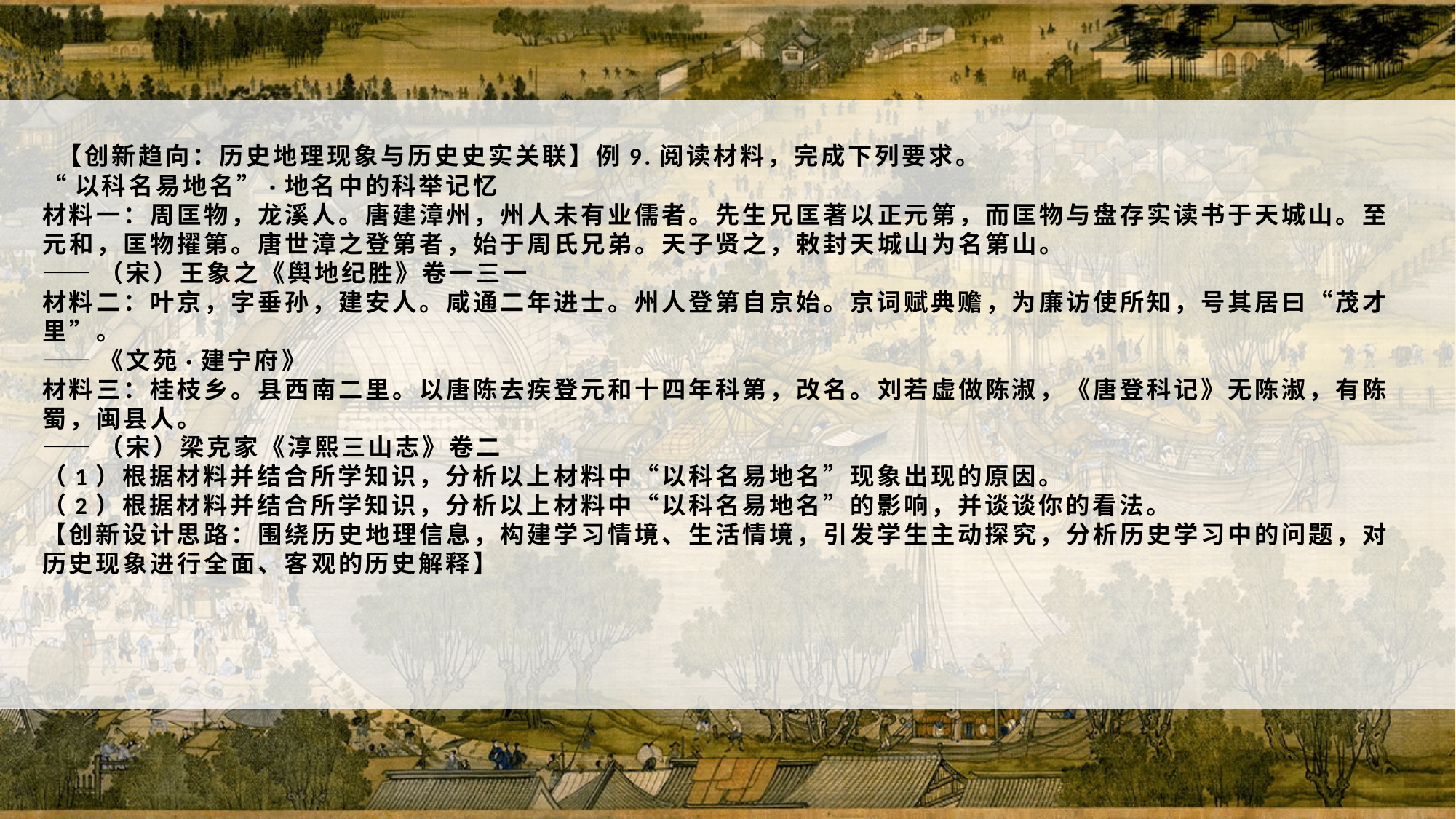

【创新趋向：历史地理现象与历史史实关联】例9.阅读材料，完成下列要求。
“以科名易地名”·地名中的科举记忆
材料一：周匡物，龙溪人。唐建漳州，州人未有业儒者。先生兄匡著以正元第，而匡物与盘存实读书于天城山。至元和，匡物擢第。唐世漳之登第者，始于周氏兄弟。天子贤之，敕封天城山为名第山。
——（宋）王象之《舆地纪胜》卷一三一
材料二：叶京，字垂孙，建安人。咸通二年进士。州人登第自京始。京词赋典赡，为廉访使所知，号其居曰“茂才里”。
——《文苑·建宁府》
材料三：桂枝乡。县西南二里。以唐陈去疾登元和十四年科第，改名。刘若虚做陈淑，《唐登科记》无陈淑，有陈蜀，闽县人。
——（宋）梁克家《淳熙三山志》卷二
（1）根据材料并结合所学知识，分析以上材料中“以科名易地名”现象出现的原因。
（2）根据材料并结合所学知识，分析以上材料中“以科名易地名”的影响，并谈谈你的看法。
【创新设计思路：围绕历史地理信息，构建学习情境、生活情境，引发学生主动探究，分析历史学习中的问题，对历史现象进行全面、客观的历史解释】